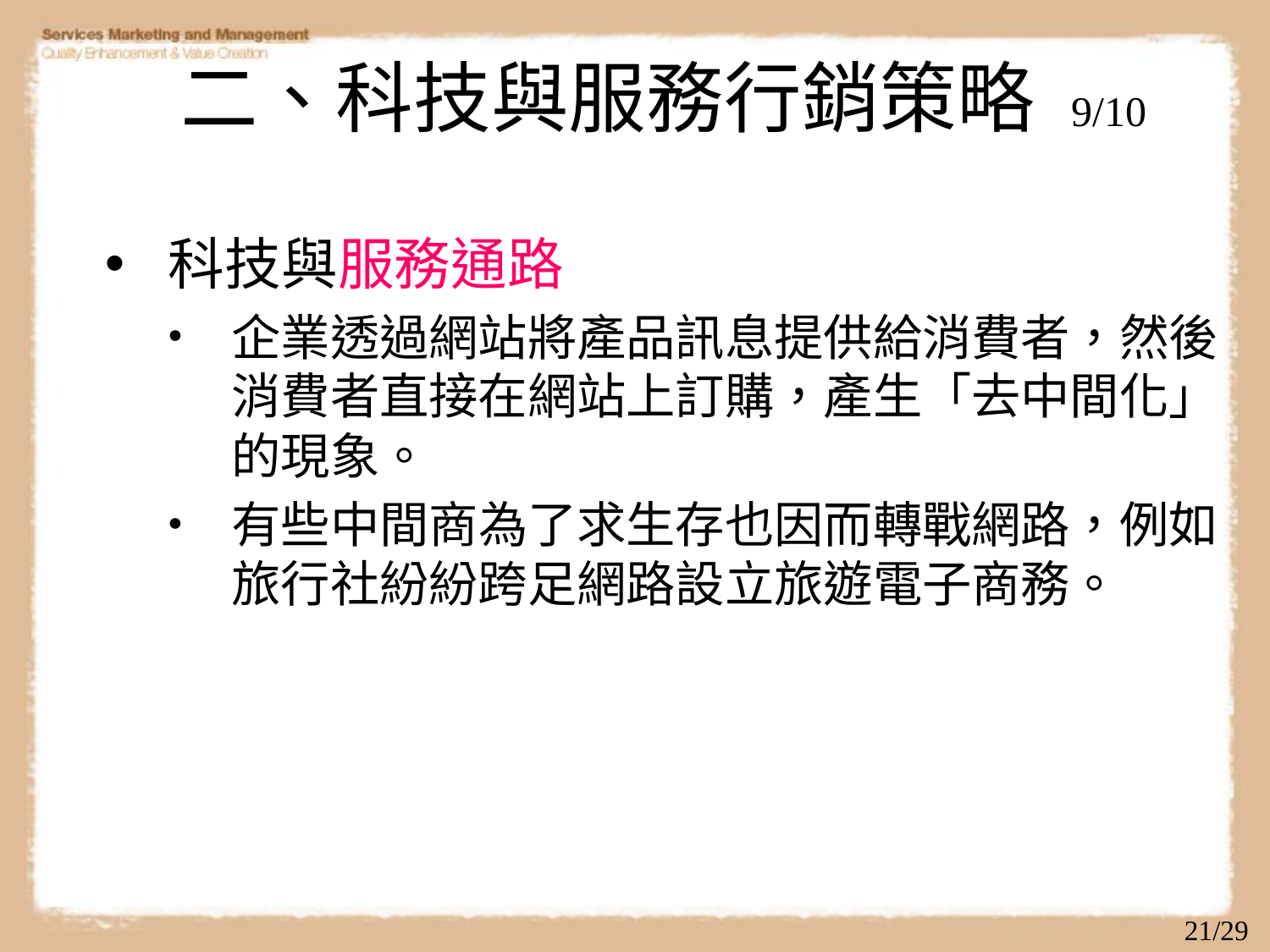

# 二、科技與服務行銷策略 9/10
科技與服務通路
企業透過網站將產品訊息提供給消費者，然後消費者直接在網站上訂購，產生「去中間化」的現象。
有些中間商為了求生存也因而轉戰網路，例如旅行社紛紛跨足網路設立旅遊電子商務。